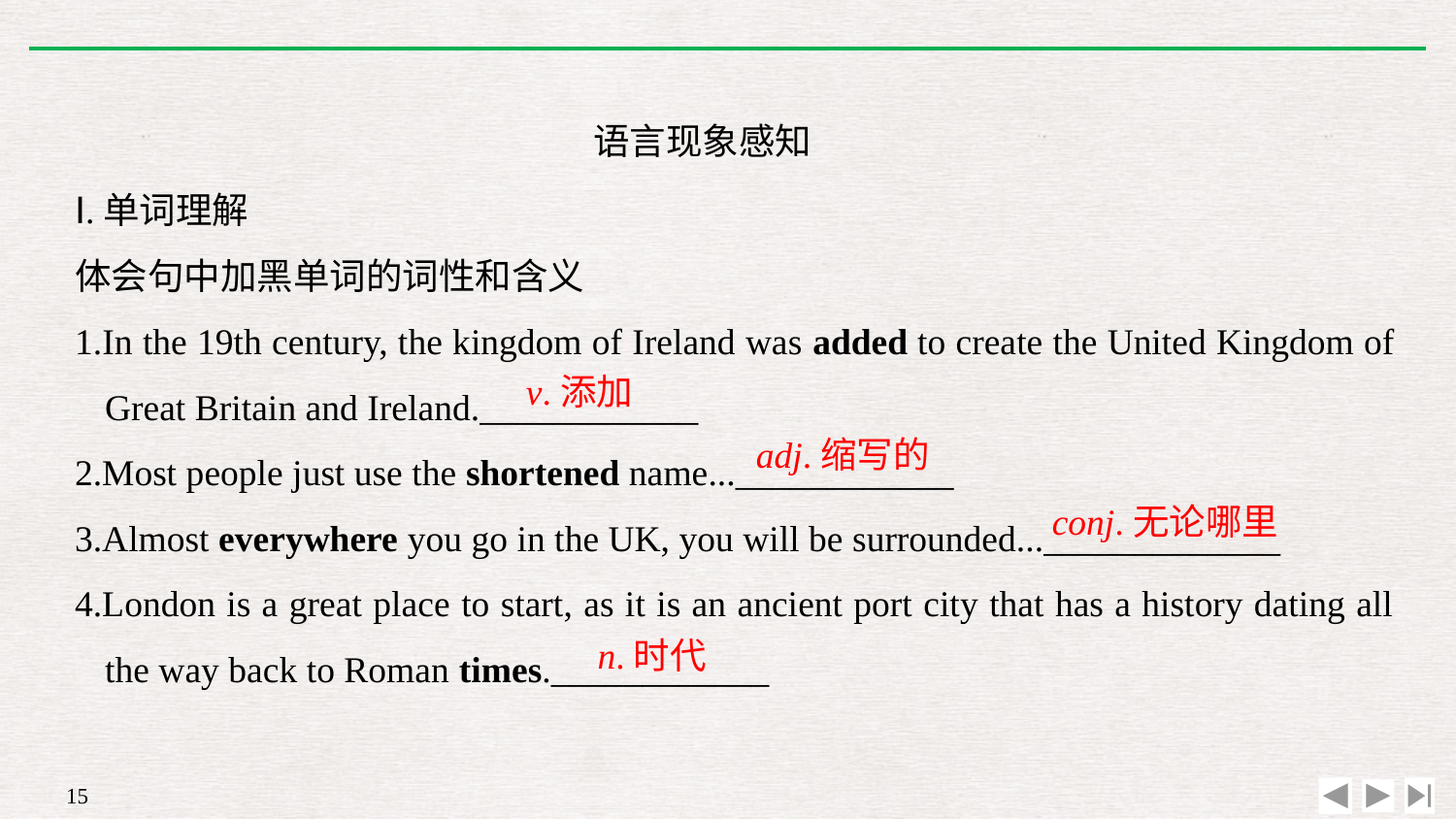

语言现象感知
Ⅰ.单词理解
体会句中加黑单词的词性和含义
1.In the 19th century, the kingdom of Ireland was added to create the United Kingdom of Great Britain and Ireland.____________
2.Most people just use the shortened name...____________
3.Almost everywhere you go in the UK, you will be surrounded..._____________
4.London is a great place to start, as it is an ancient port city that has a history dating all the way back to Roman times.____________
v.添加
adj.缩写的
conj.无论哪里
n.时代